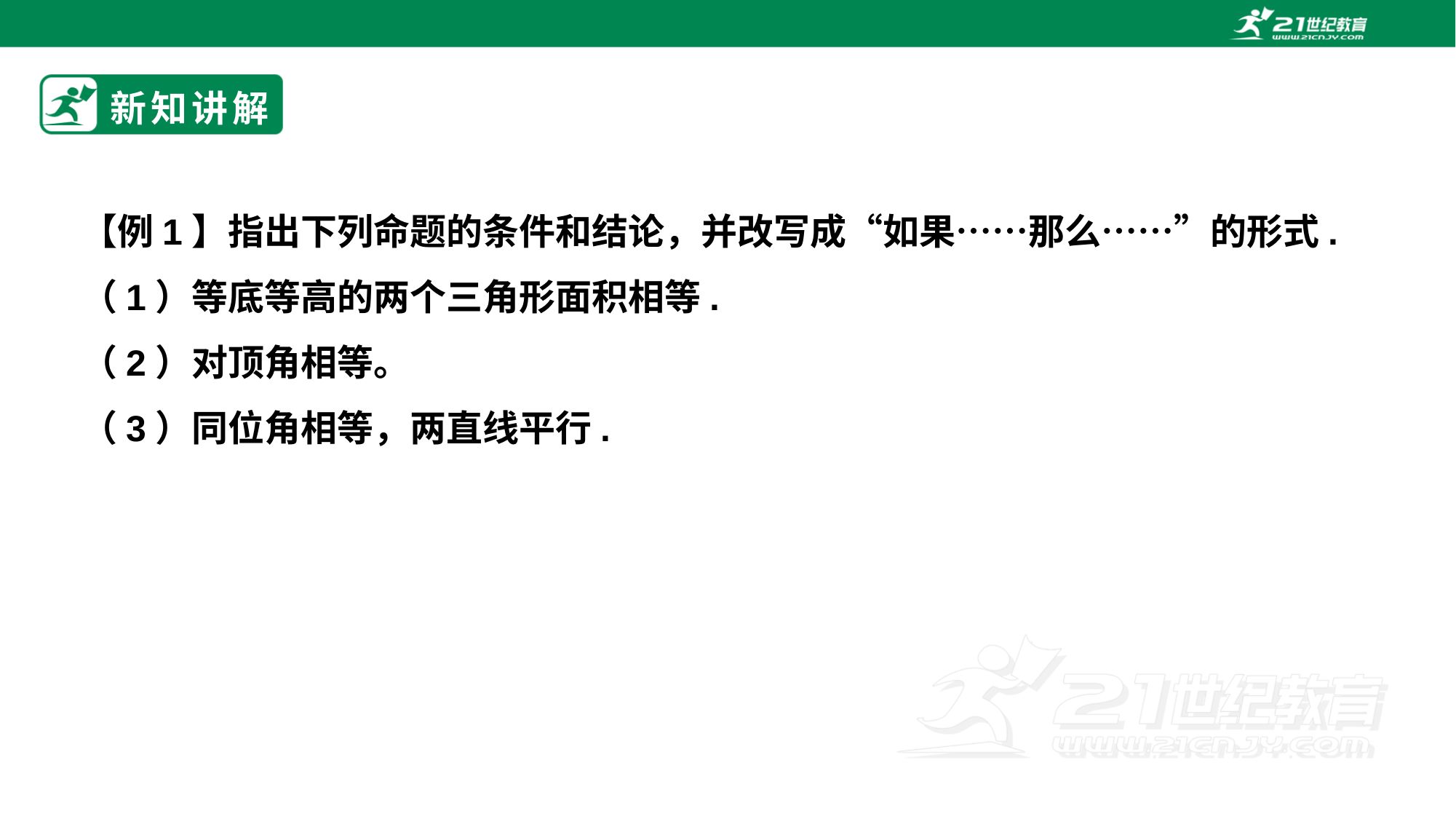

# 新知讲解
【例1】指出下列命题的条件和结论，并改写成“如果……那么……”的形式.
（1）等底等高的两个三角形面积相等.
（2）对顶角相等。
（3）同位角相等，两直线平行.